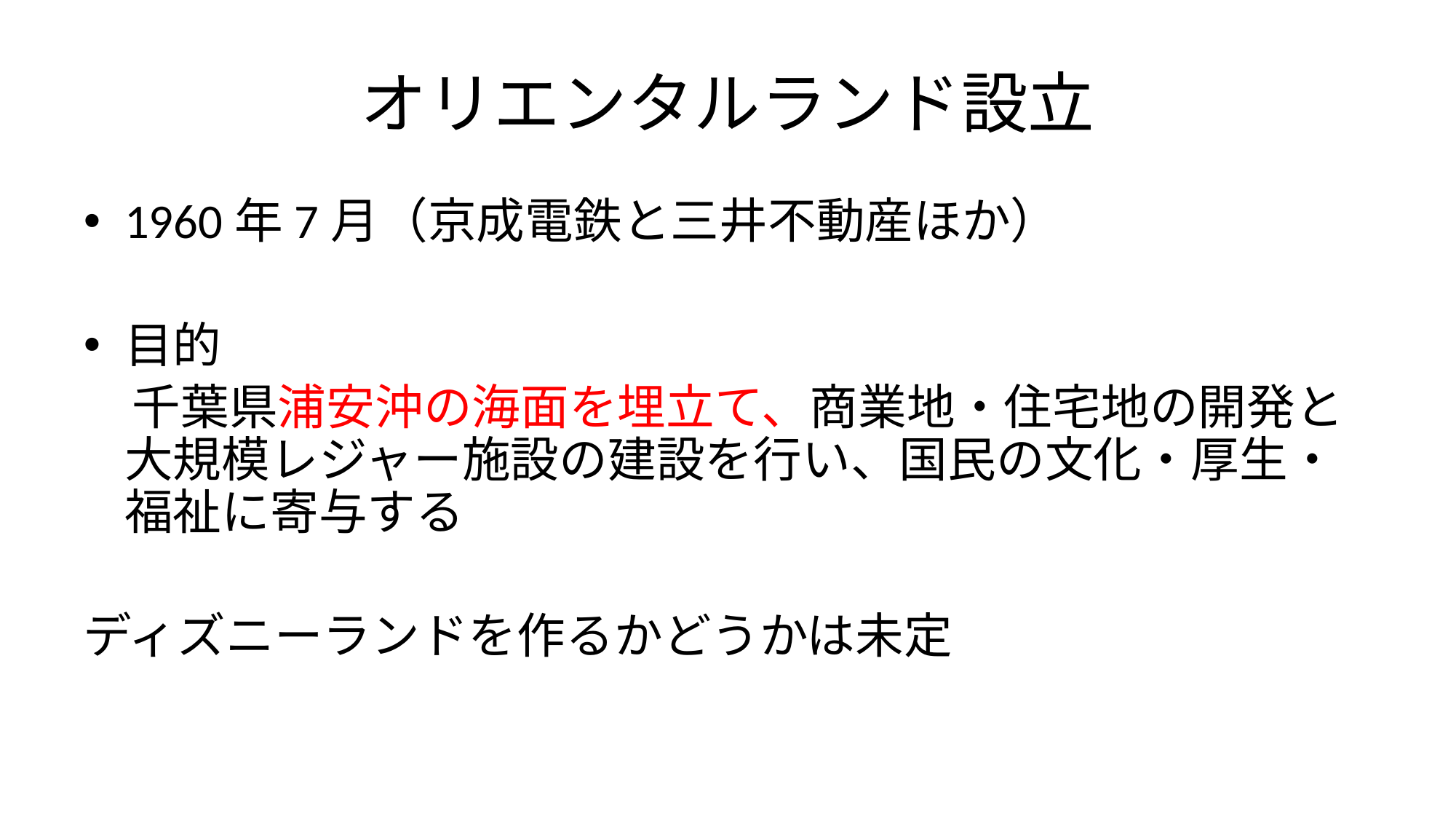

# オリエンタルランド設立
1960年7月（京成電鉄と三井不動産ほか）

目的
　千葉県浦安沖の海面を埋立て、商業地・住宅地の開発と大規模レジャー施設の建設を行い、国民の文化・厚生・福祉に寄与する

ディズニーランドを作るかどうかは未定